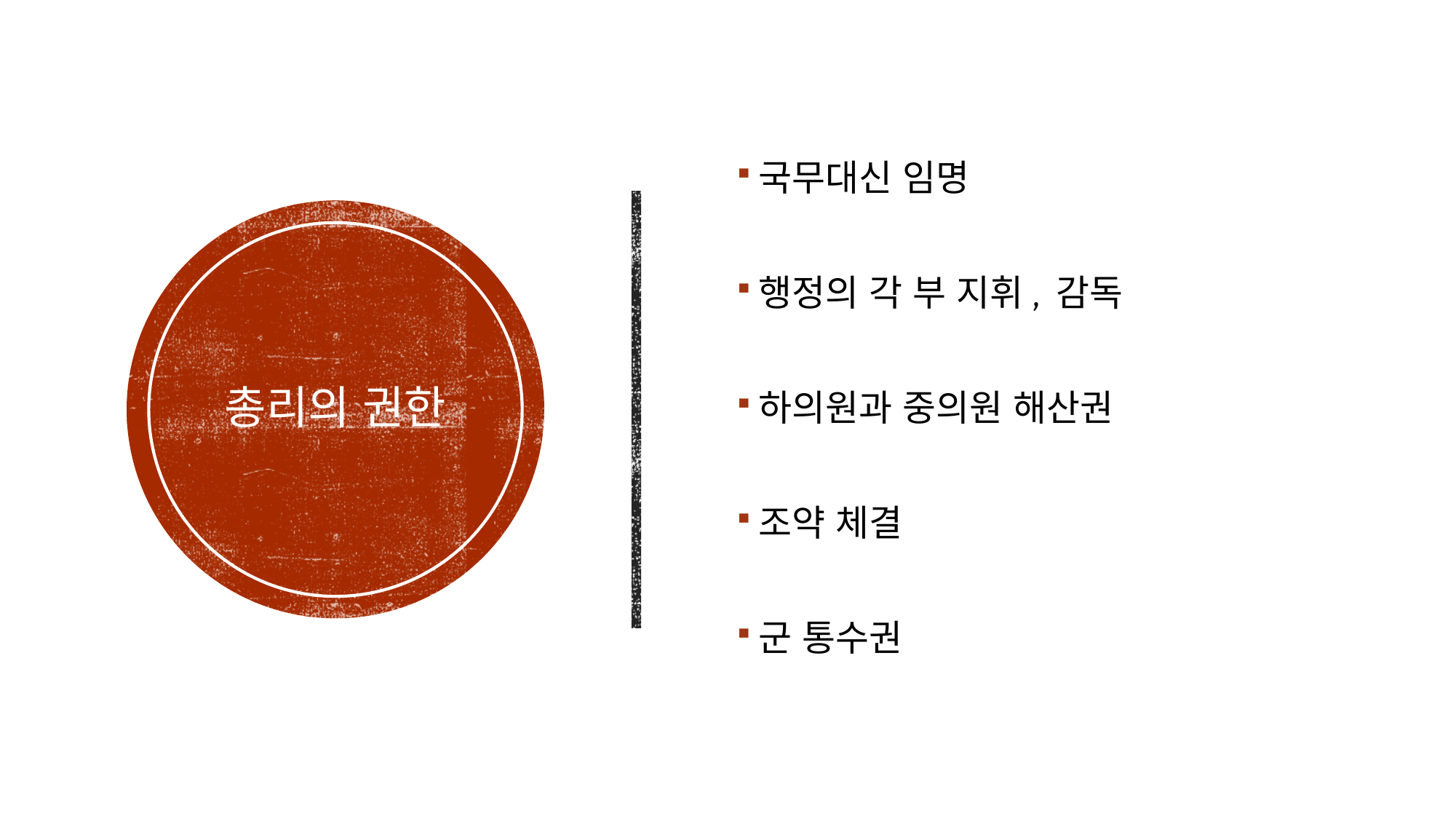

국무대신 임명

행정의 각 부 지휘, 감독

하의원과 중의원 해산권

조약 체결

군 통수권

# 총리의 권한